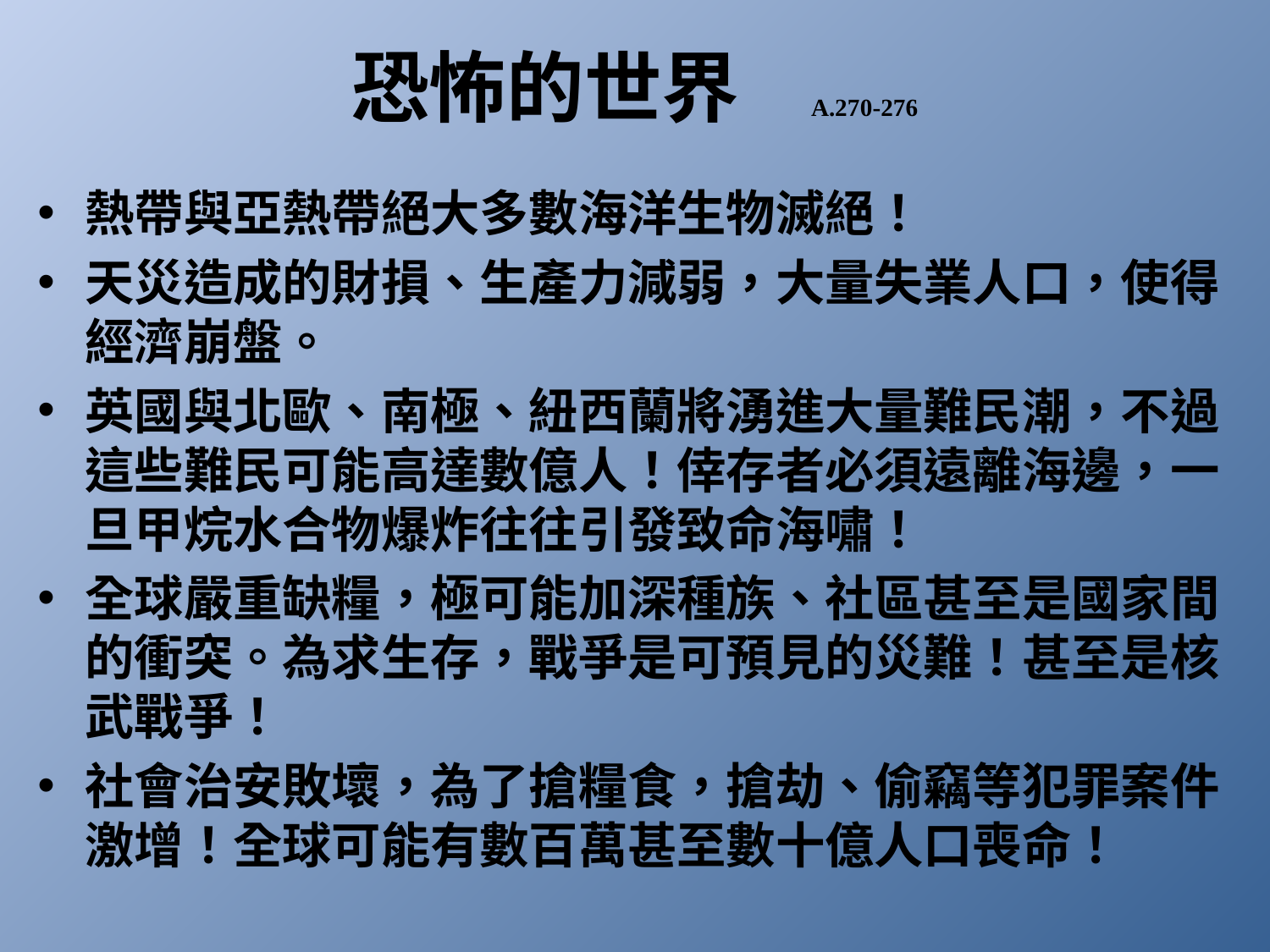

# 恐怖的世界   A.270-276
熱帶與亞熱帶絕大多數海洋生物滅絕！
天災造成的財損、生產力減弱，大量失業人口，使得經濟崩盤。
英國與北歐、南極、紐西蘭將湧進大量難民潮，不過這些難民可能高達數億人！倖存者必須遠離海邊，一旦甲烷水合物爆炸往往引發致命海嘯！
全球嚴重缺糧，極可能加深種族、社區甚至是國家間的衝突。為求生存，戰爭是可預見的災難！甚至是核武戰爭！
社會治安敗壞，為了搶糧食，搶劫、偷竊等犯罪案件激增！全球可能有數百萬甚至數十億人口喪命！